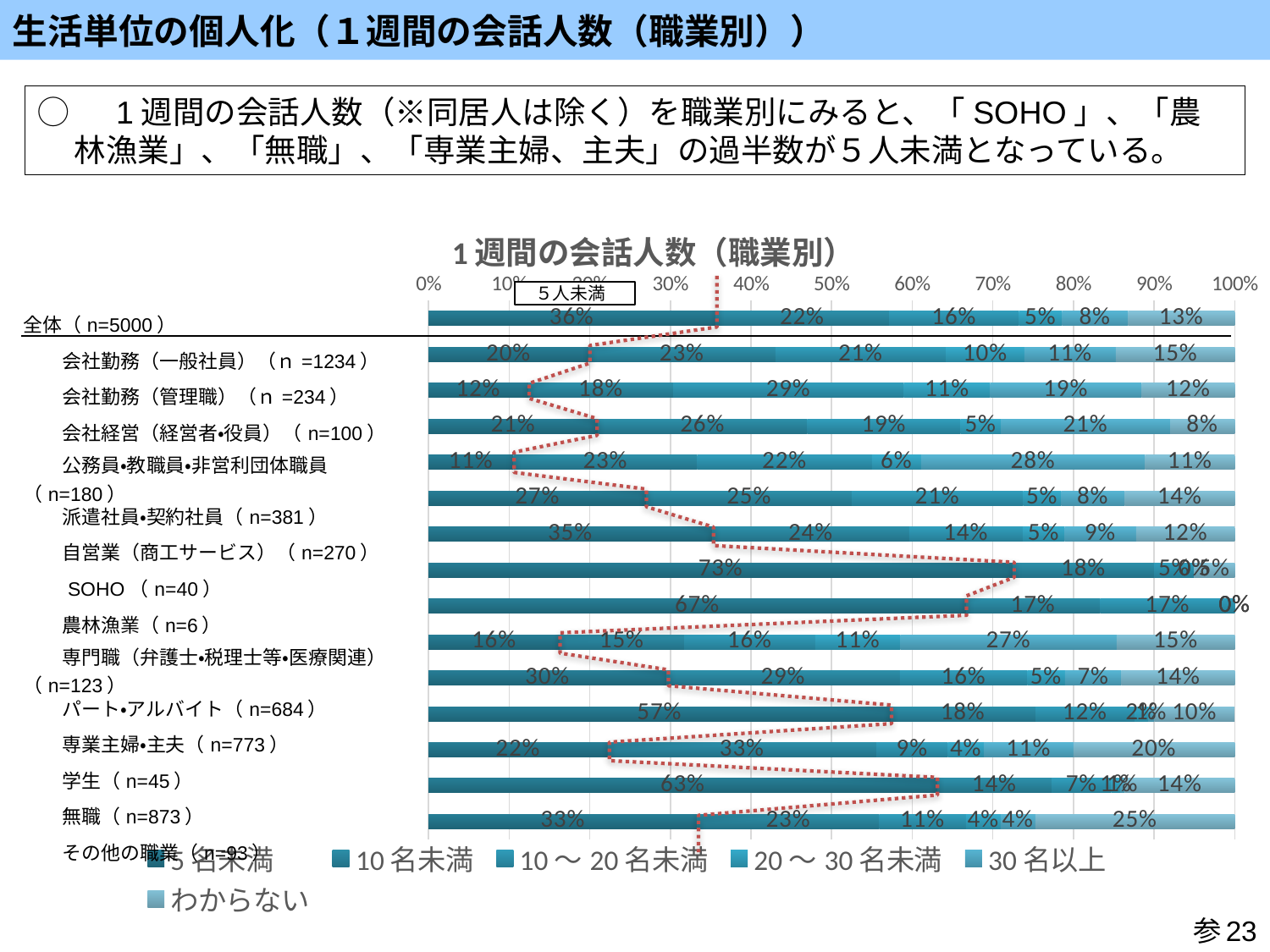

生活単位の個人化（１週間の会話人数（職業別））
◯　1週間の会話人数（※同居人は除く）を職業別にみると、「SOHO」、「農林漁業」、「無職」、「専業主婦、主夫」の過半数が５人未満となっている。

### Chart: 1週間の会話人数（職業別）

| Category | 5名未満 | 10名未満 | 10～20名未満 | 20～30名未満 | 30名以上 | わからない |
|---|---|---|---|---|---|---|
| 全体（ｎ＝5000） | 0.3558 | 0.2154 | 0.1614 | 0.0532 | 0.082 | 0.1322 |
| 会社勤務（一般社員）（ｎ=1234） | 0.19854132901134522 | 0.23176661264181522 | 0.21150729335494328 | 0.09724473257698542 | 0.11345218800648298 | 0.14748784440842788 |
| 会社勤務（管理職）（ｎ=234） | 0.12393162393162394 | 0.1794871794871795 | 0.2863247863247863 | 0.10683760683760683 | 0.18803418803418803 | 0.11538461538461539 |
| 会社経営（経営者・役員）（n=100） | 0.21 | 0.26 | 0.19 | 0.05 | 0.21 | 0.08 |
| 公務員・教職員・非営利団体職員（n=180） | 0.10555555555555556 | 0.22777777777777777 | 0.21666666666666667 | 0.06111111111111111 | 0.2777777777777778 | 0.1111111111111111 |
| 派遣社員・契約社員（n=381） | 0.27034120734908135 | 0.2545931758530184 | 0.2125984251968504 | 0.047244094488188976 | 0.07874015748031496 | 0.13648293963254593 |
| 自営業（商工サービス）（n=270） | 0.35185185185185186 | 0.24444444444444444 | 0.14074074074074075 | 0.05185185185185185 | 0.08888888888888889 | 0.12222222222222222 |
| SOHO（n=40） | 0.725 | 0.175 | 0.05 | 0.0 | 0.0 | 0.05 |
| 農林漁業（n=6） | 0.6666666666666666 | 0.16666666666666666 | 0.16666666666666666 | 0.0 | 0.0 | 0.0 |
| 専門職（弁護士・税理士等・医療関連）（n=123） | 0.16260162601626016 | 0.15447154471544716 | 0.16260162601626016 | 0.10569105691056911 | 0.2682926829268293 | 0.14634146341463414 |
| パート・アルバイト（n=684） | 0.2953216374269006 | 0.2894736842105263 | 0.15789473684210525 | 0.04678362573099415 | 0.07017543859649122 | 0.14035087719298245 |
| 専業主婦・主夫（n=773） | 0.5730918499353169 | 0.17981888745148772 | 0.12289780077619664 | 0.016817593790426907 | 0.007761966364812419 | 0.09961190168175937 |
| 学生（n=45） | 0.2222222222222222 | 0.3333333333333333 | 0.08888888888888889 | 0.044444444444444446 | 0.1111111111111111 | 0.2 |
| 無職（n=873） | 0.6308243727598566 | 0.14217443249701314 | 0.07407407407407407 | 0.010752688172043012 | 0.005973715651135006 | 0.13620071684587814 |
| その他の職業（n=93） | 0.3333333333333333 | 0.22580645161290322 | 0.10752688172043011 | 0.043010752688172046 | 0.043010752688172046 | 0.24731182795698925 |
５人未満

| 全体（n=5000） |
| --- |
| 会社勤務（一般社員）（ｎ=1234） |
| 会社勤務（管理職）（ｎ=234） |
| 会社経営（経営者・役員）（n=100） |
| 公務員・教職員・非営利団体職員（n=180） |
| 派遣社員・契約社員（n=381） |
| 自営業（商工サービス）（n=270） |
| SOHO（n=40） |
| 農林漁業（n=6） |
| 専門職（弁護士・税理士等・医療関連）（n=123） |
| パート・アルバイト（n=684） |
| 専業主婦・主夫（n=773） |
| 学生（n=45） |
| 無職（n=873） |
| その他の職業（n=93） |
参
23